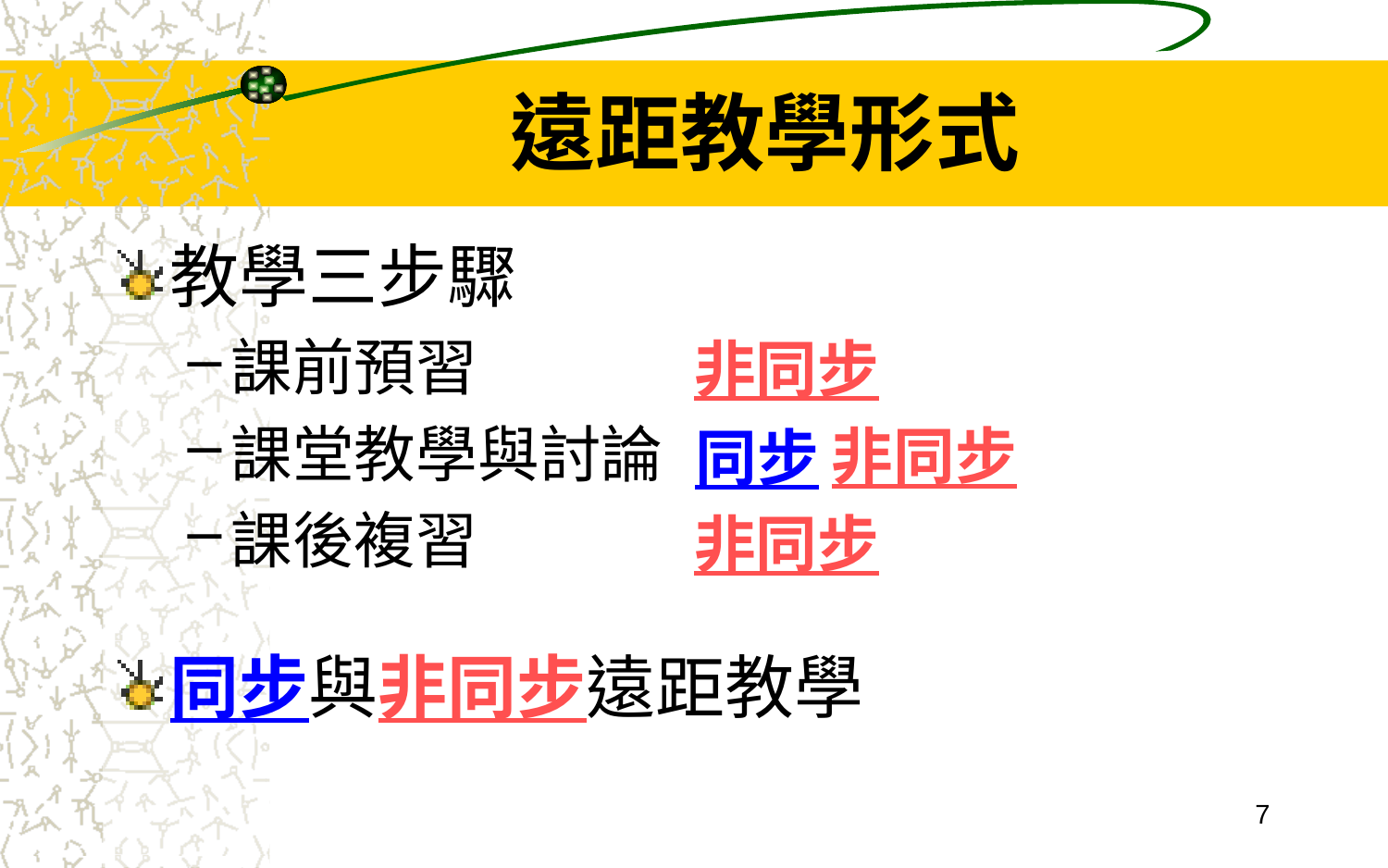

# 遠距教學形式
教學三步驟
課前預習
課堂教學與討論
課後複習

同步與非同步遠距教學
非同步
非同步
同步
非同步
7